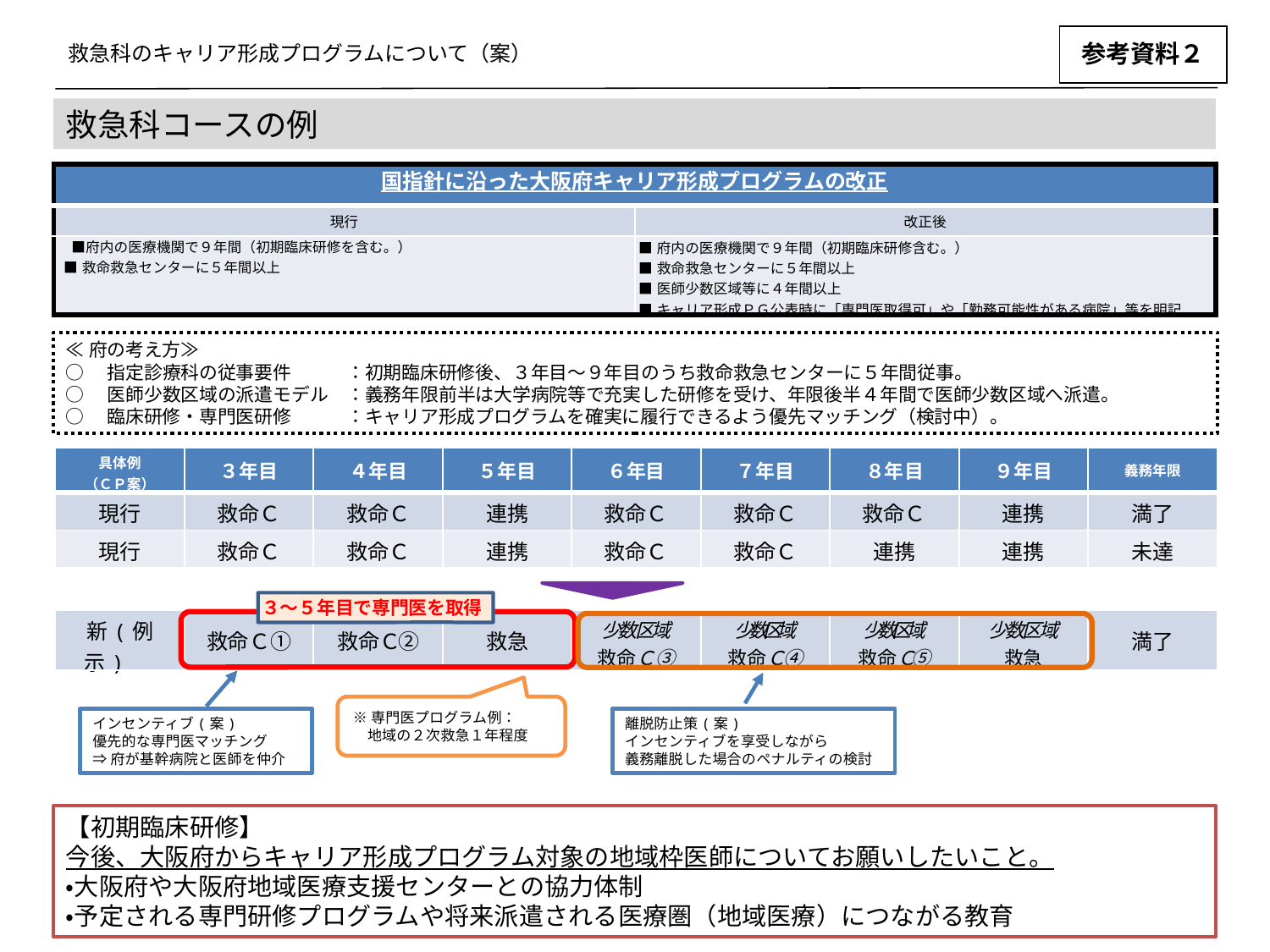

参考資料２
救急科のキャリア形成プログラムについて（案）
救急科コースの例
| 国指針に沿った大阪府キャリア形成プログラムの改正 |  |
| --- | --- |
| 現行 | 改正後 |
| ■府内の医療機関で９年間（初期臨床研修を含む。） ■救命救急センターに５年間以上 | ■府内の医療機関で９年間（初期臨床研修含む。） ■救命救急センターに５年間以上 ■医師少数区域等に４年間以上 ■キャリア形成ＰＧ公表時に「専門医取得可」や「勤務可能性がある病院」等を明記 |

≪府の考え方≫
○　指定診療科の従事要件　　　：初期臨床研修後、３年目～９年目のうち救命救急センターに５年間従事。
○　医師少数区域の派遣モデル　：義務年限前半は大学病院等で充実した研修を受け、年限後半４年間で医師少数区域へ派遣。
○　臨床研修・専門医研修　　　：キャリア形成プログラムを確実に履行できるよう優先マッチング（検討中）。
| 具体例 （ＣＰ案） | ３年目 | ４年目 | ５年目 | ６年目 | ７年目 | ８年目 | ９年目 | 義務年限 |
| --- | --- | --- | --- | --- | --- | --- | --- | --- |
| 現行 | 救命Ｃ | 救命Ｃ | 連携 | 救命Ｃ | 救命Ｃ | 救命Ｃ | 連携 | 満了 |
| 現行 | 救命Ｃ | 救命Ｃ | 連携 | 救命Ｃ | 救命Ｃ | 連携 | 連携 | 未達 |

３～５年目で専門医を取得
| 新(例示) | 救命Ｃ① | 救命Ｃ② | 救急 | 少数区域 救命Ｃ③ | 少数区域 救命Ｃ④ | 少数区域 救命Ｃ⑤ | 少数区域 救急 | 満了 |
| --- | --- | --- | --- | --- | --- | --- | --- | --- |

※専門医プログラム例：
　地域の２次救急１年程度
インセンティブ(案)
優先的な専門医マッチング
⇒府が基幹病院と医師を仲介
離脱防止策(案)
インセンティブを享受しながら
義務離脱した場合のペナルティの検討
【初期臨床研修】
今後、大阪府からキャリア形成プログラム対象の地域枠医師についてお願いしたいこと。
・大阪府や大阪府地域医療支援センターとの協力体制
・予定される専門研修プログラムや将来派遣される医療圏（地域医療）につながる教育